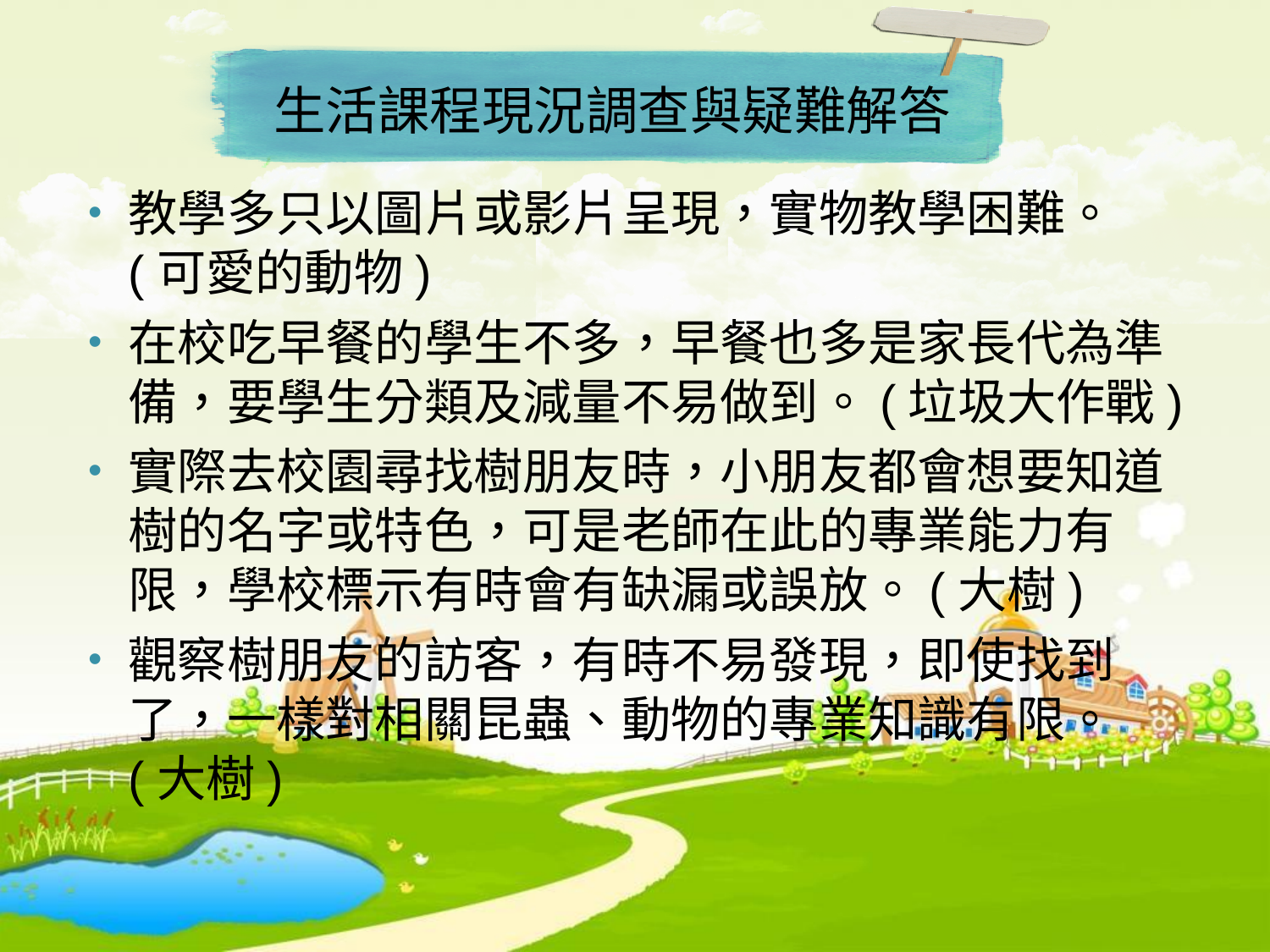

生活課程現況調查與疑難解答
教學多只以圖片或影片呈現，實物教學困難。(可愛的動物)
在校吃早餐的學生不多，早餐也多是家長代為準備，要學生分類及減量不易做到。(垃圾大作戰)
實際去校園尋找樹朋友時，小朋友都會想要知道樹的名字或特色，可是老師在此的專業能力有限，學校標示有時會有缺漏或誤放。(大樹)
觀察樹朋友的訪客，有時不易發現，即使找到了，一樣對相關昆蟲、動物的專業知識有限。(大樹)